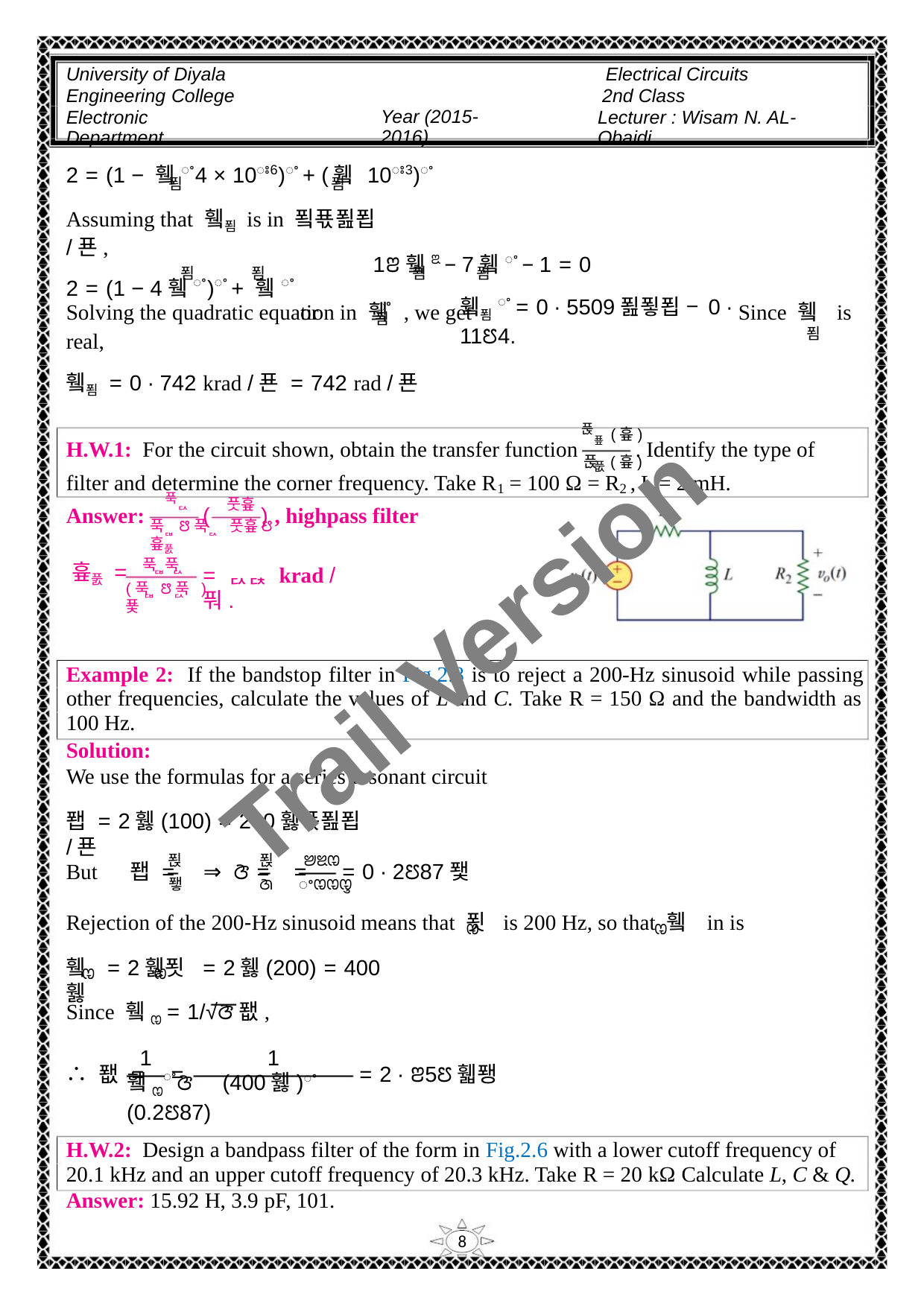

University of Diyala
Engineering College
Electronic Department
Electrical Circuits
2nd Class
Lecturer : Wisam N. AL-Obaidi
Year (2015-2016)
2 = (1 − 휔ꢀ4 × 10ꢁ6)ꢀ + (휔 10ꢁ3)ꢀ
푐
푐
Assuming that 휔푐 is in 푘푟푎푑/푠,
2 = (1 − 4휔ꢀ)ꢀ + 휔ꢀ
or
1ꢂ휔ꢃ − 7휔ꢀ − 1 = 0
푐
푐
푐
푐
ꢀ
휔푐ꢀ = 0 ∙ 5509푎푛푑 − 0 ∙ 11ꢄ4.
Solving the quadratic equation in 휔 , we get
Since 휔 is
푐
푐
real,
휔푐 = 0 ∙ 742 krad /푠 = 742 rad /푠
푽푶 (흎)
H.W.1: For the circuit shown, obtain the transfer function
. Identify the type of
푽 (흎)
풊
filter and determine the corner frequency. Take R = 100 Ω = R , L = 2 mH.
1
2
푹ퟐ
풋흎
(
) , highpass filter
Answer:
푹ퟏꢅ푹ퟐ 풋흎ꢅ흎풄
푹 푹
ퟏ
ퟐ
흎풄 =
= ퟐퟓ krad /풔.
(푹 ꢅ푹 )푳
ퟏ
ퟐ
Trail Version
Trail Version
Trail Version
Trail Version
Trail Version
Trail Version
Trail Version
Trail Version
Trail Version
Trail Version
Trail Version
Trail Version
Trail Version
Example 2: If the bandstop filter in Fig.2.8 is to reject a 200-Hz sinusoid while passing
other frequencies, calculate the values of L and C. Take R = 150 Ω and the bandwidth as
100 Hz.
Solution:
We use the formulas for a series resonant circuit
퐵 = 2휋(100) = 200휋푟푎푑/푠
푅
푅
ꢈꢉꢊ
But 퐵 = ⇒ ꢆ = =
= 0 ∙ 2ꢄ87퐻
퐿
ꢇ
ꢀꢊꢊꢋ
Rejection of the 200‐Hz sinusoid means that 푓 is 200 Hz, so that 휔 in is
ꢊ
ꢊ
휔 = 2휋푓 = 2휋(200) = 400휋
ꢊ
ꢊ
Since 휔ꢊ = 1/√ꢆ퐶,
1
1
∴ 퐶 =
=
= 2 ∙ ꢂ5ꢄ휇퐹
휔ꢊꢀꢆ (400휋)ꢀ(0.2ꢄ87)
H.W.2: Design a bandpass filter of the form in Fig.2.6 with a lower cutoff frequency of
20.1 kHz and an upper cutoff frequency of 20.3 kHz. Take R = 20 kΩ Calculate L, C & Q.
Answer: 15.92 H, 3.9 pF, 101.
8